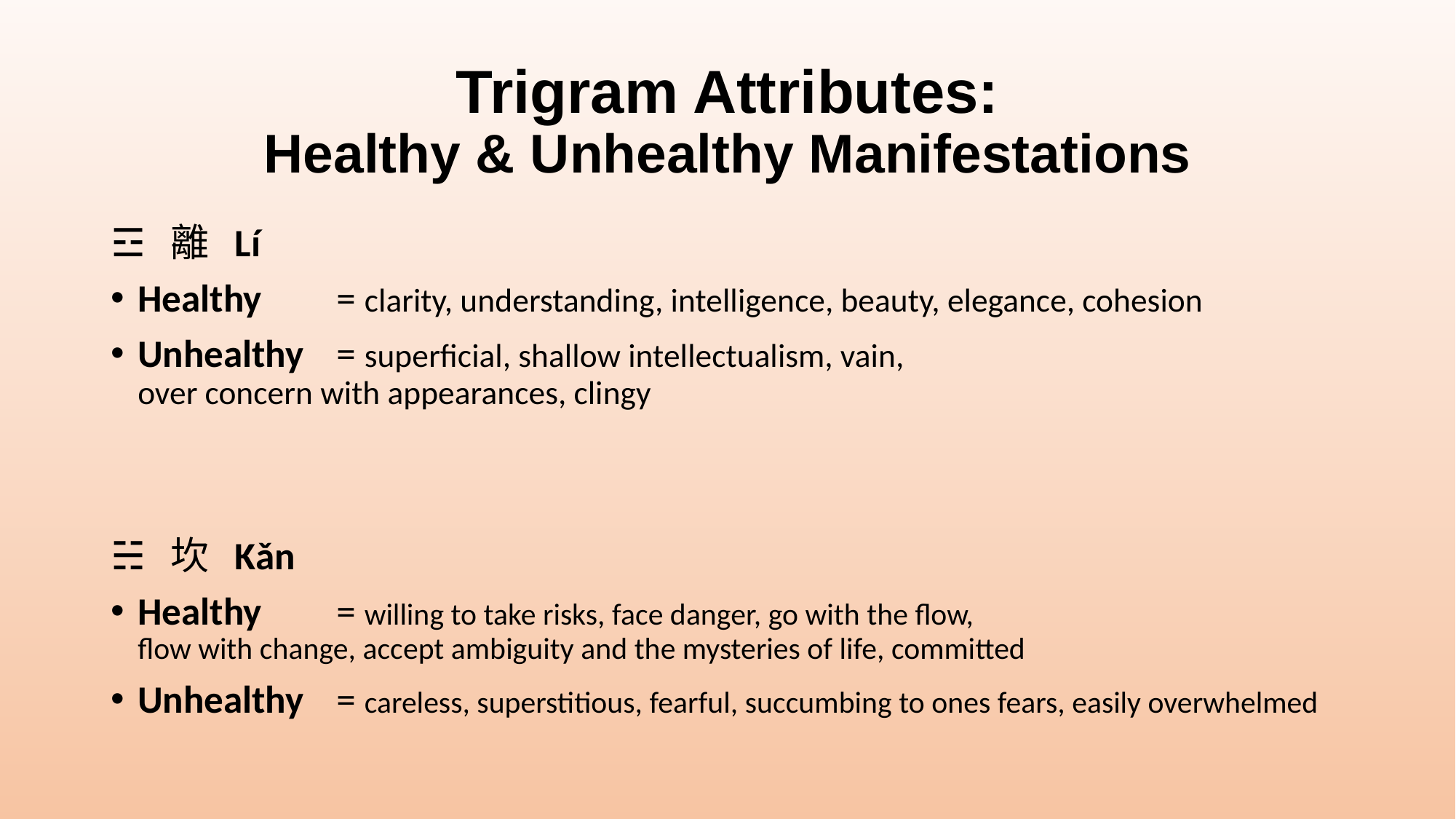

# Trigram Attributes: Healthy & Unhealthy Manifestations
☲  離  Lí
Healthy	= clarity, understanding, intelligence, beauty, elegance, cohesion
Unhealthy	= superficial, shallow intellectualism, vain,
			over concern with appearances, clingy

☵  坎  Kǎn
Healthy	= willing to take risks, face danger, go with the flow,
			flow with change, accept ambiguity and the mysteries of life, committed
Unhealthy	= careless, superstitious, fearful, succumbing to ones fears, easily overwhelmed